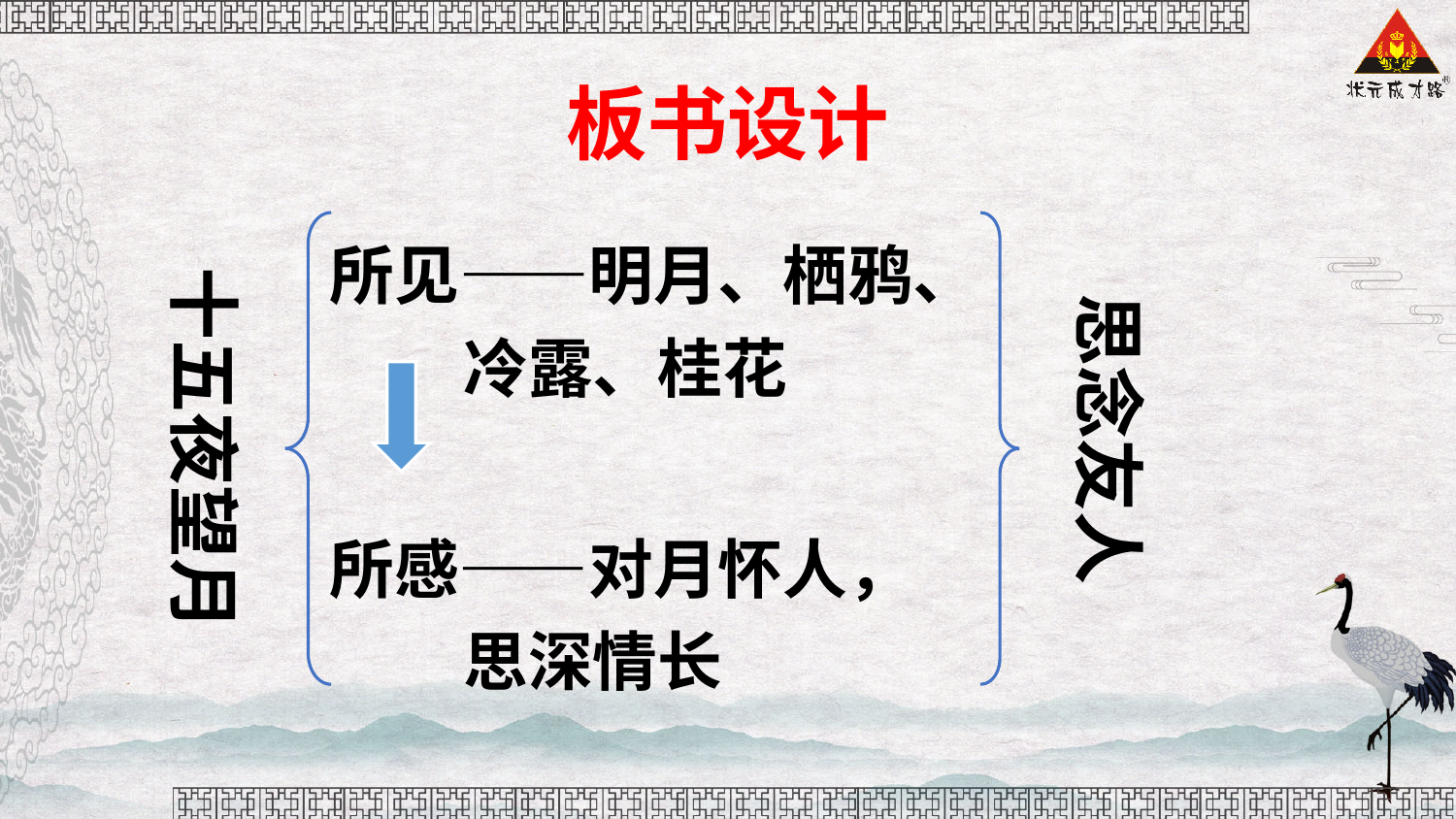

板书设计

所见——明月、栖鸦、
        冷露、桂花

思念友人
十五夜望月

所感——对月怀人，
        思深情长